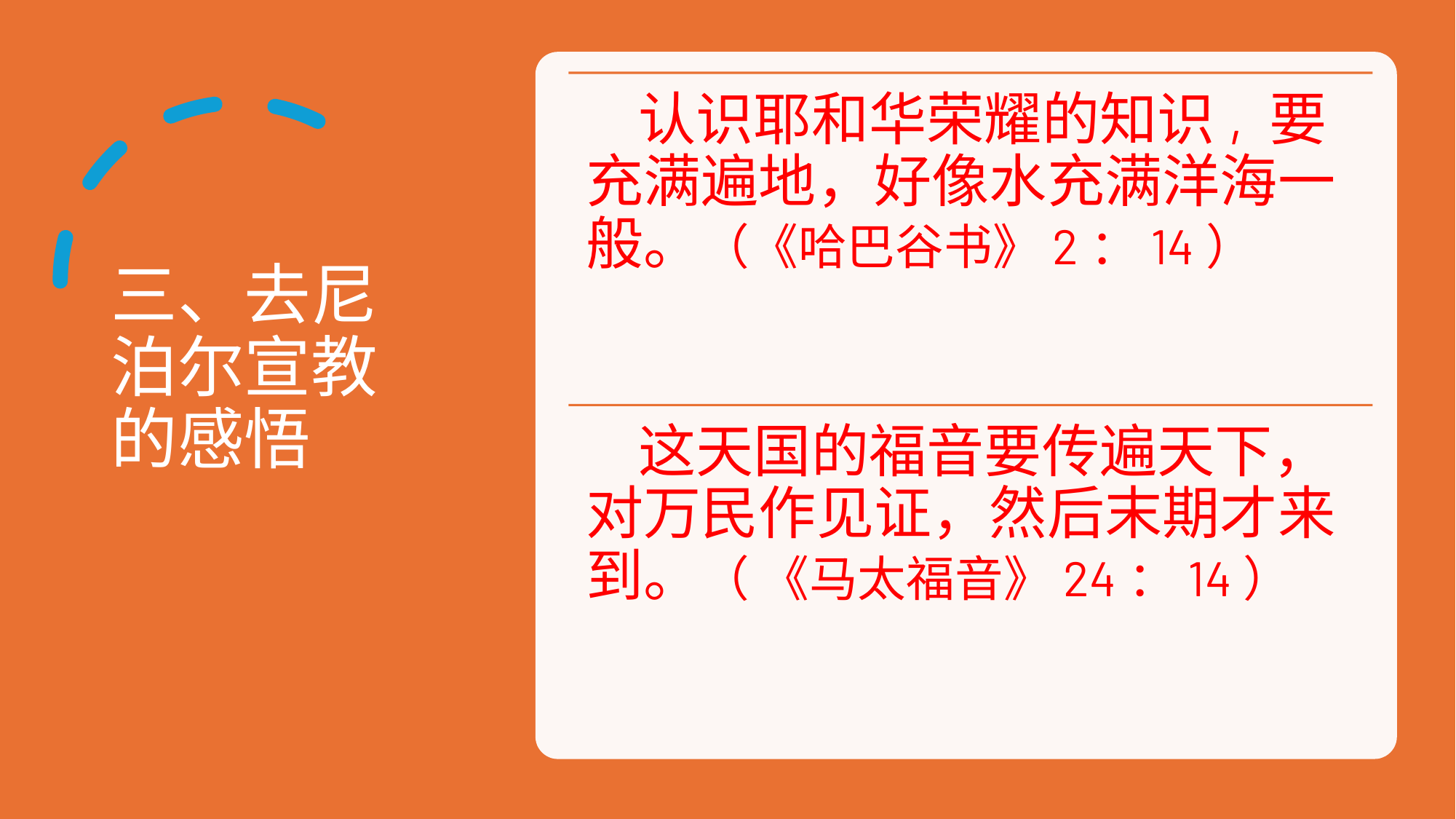

认识耶和华荣耀的知识, 要充满遍地，好像水充满洋海一般。（《哈巴谷书》2：14）
   这天国的福音要传遍天下，对万民作见证，然后末期才来到。（ 《马太福音》24：14）
# 三、去尼泊尔宣教的感悟